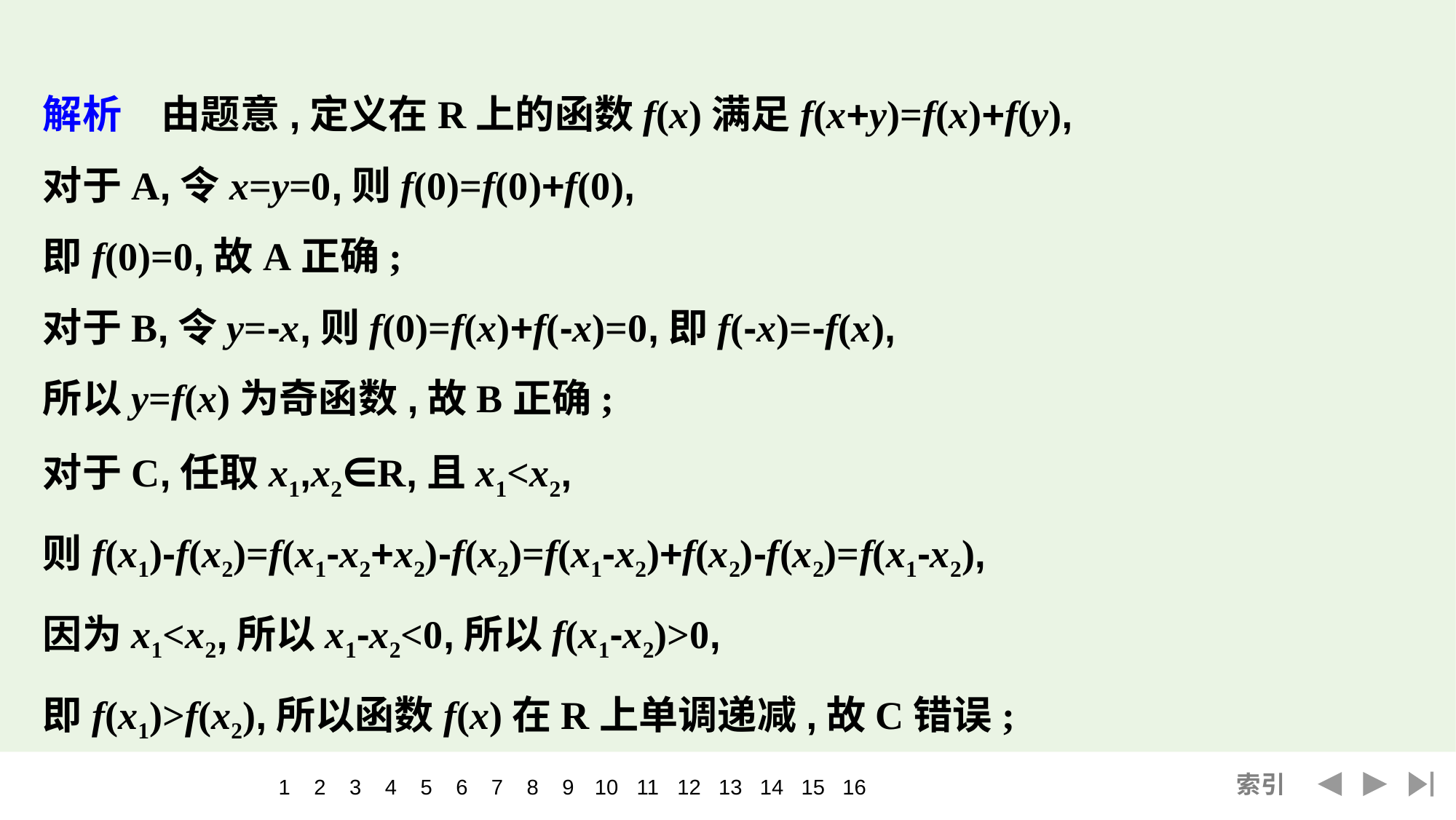

解析　由题意,定义在R上的函数f(x)满足f(x+y)=f(x)+f(y),
对于A,令x=y=0,则f(0)=f(0)+f(0),
即f(0)=0,故A正确;
对于B,令y=-x,则f(0)=f(x)+f(-x)=0,即f(-x)=-f(x),
所以y=f(x)为奇函数,故B正确;
对于C,任取x1,x2∈R,且x1<x2,
则f(x1)-f(x2)=f(x1-x2+x2)-f(x2)=f(x1-x2)+f(x2)-f(x2)=f(x1-x2),
因为x1<x2,所以x1-x2<0,所以f(x1-x2)>0,
即f(x1)>f(x2),所以函数f(x)在R上单调递减,故C错误;